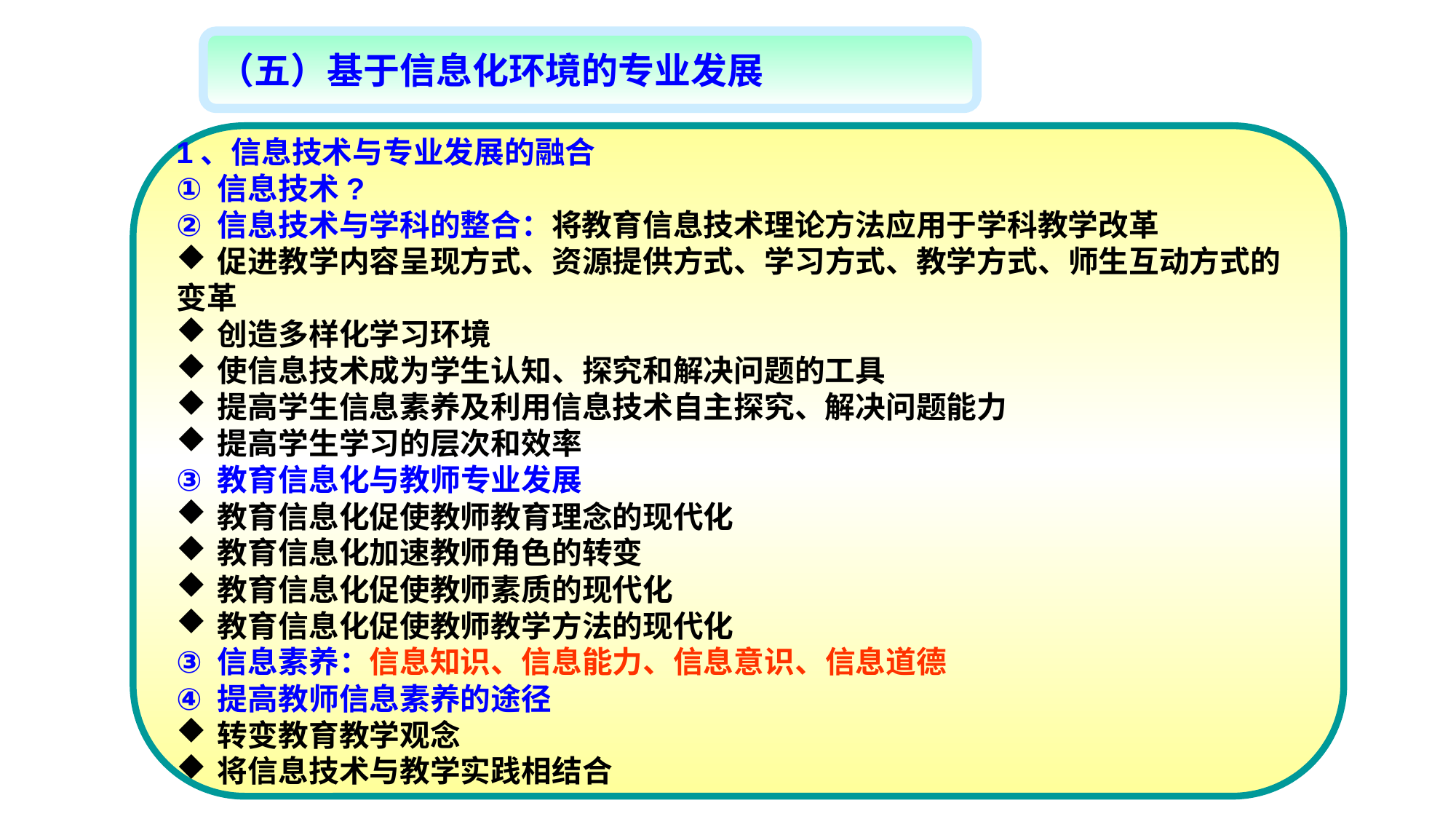

（五）基于信息化环境的专业发展
1、信息技术与专业发展的融合
信息技术?
信息技术与学科的整合：将教育信息技术理论方法应用于学科教学改革
促进教学内容呈现方式、资源提供方式、学习方式、教学方式、师生互动方式的
变革
创造多样化学习环境
使信息技术成为学生认知、探究和解决问题的工具
提高学生信息素养及利用信息技术自主探究、解决问题能力
提高学生学习的层次和效率
教育信息化与教师专业发展
教育信息化促使教师教育理念的现代化
教育信息化加速教师角色的转变
教育信息化促使教师素质的现代化
教育信息化促使教师教学方法的现代化
信息素养：信息知识、信息能力、信息意识、信息道德
提高教师信息素养的途径
转变教育教学观念
将信息技术与教学实践相结合